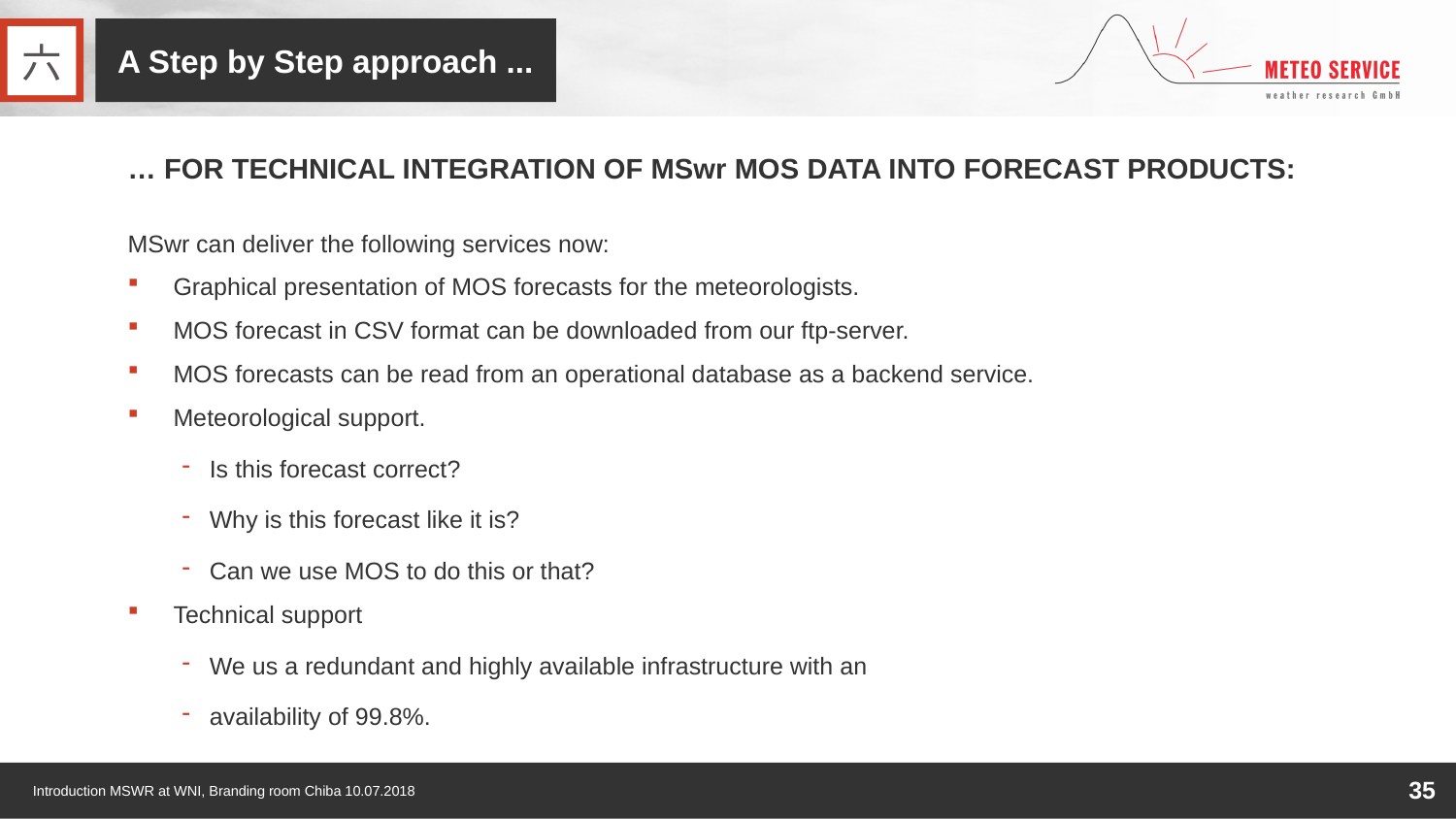

A Step by Step approach ...
六
… FOR TECHNICAL INTEGRATION OF MSwr MOS DATA INTO FORECAST PRODUCTS:

MSwr can deliver the following services now:
Graphical presentation of MOS forecasts for the meteorologists.
MOS forecast in CSV format can be downloaded from our ftp-server.
MOS forecasts can be read from an operational database as a backend service.
Meteorological support.
Is this forecast correct?
Why is this forecast like it is?
Can we use MOS to do this or that?
Technical support
We us a redundant and highly available infrastructure with an
availability of 99.8%.